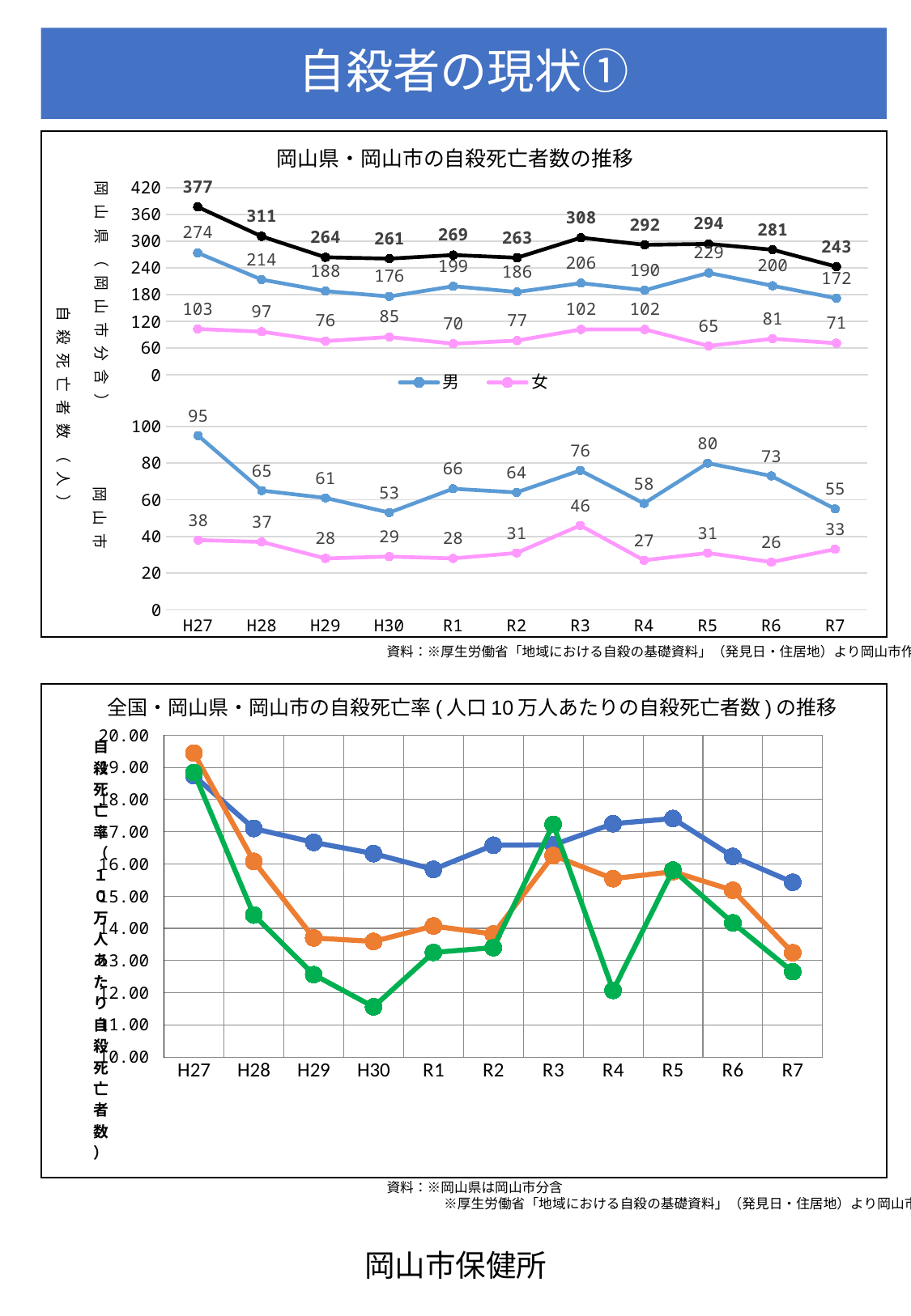

# 自殺者の現状①

岡山県・岡山市の自殺死亡者数の推移
岡山県（岡山市分含）

### Chart

| Category | 男 | 女 | 合計 |
|---|---|---|---|
| H27 | 274.0 | 103.0 | 377.0 |
| H28 | 214.0 | 97.0 | 311.0 |
| H29 | 188.0 | 76.0 | 264.0 |
| H30 | 176.0 | 85.0 | 261.0 |
| R1 | 199.0 | 70.0 | 269.0 |
| R2 | 186.0 | 77.0 | 263.0 |
| R3 | 206.0 | 102.0 | 308.0 |
| R4 | 190.0 | 102.0 | 292.0 |
| R5 | 229.0 | 65.0 | 294.0 |
| R6 | 200.0 | 81.0 | 281.0 |
| R7 | 172.0 | 71.0 | 243.0 |

### Chart

| Category | 男 | 女 |
|---|---|---|
| H27 | 95.0 | 38.0 |
| H28 | 65.0 | 37.0 |
| H29 | 61.0 | 28.0 |
| H30 | 53.0 | 29.0 |
| R1 | 66.0 | 28.0 |
| R2 | 64.0 | 31.0 |
| R3 | 76.0 | 46.0 |
| R4 | 58.0 | 27.0 |
| R5 | 80.0 | 31.0 |
| R6 | 73.0 | 26.0 |
| R7 | 55.0 | 33.0 |
自殺死亡者数（人）
岡山市
資料：※厚生労働省「地域における自殺の基礎資料」（発見日・住居地）より岡山市作成
全国・岡山県・岡山市の自殺死亡率(人口10万人あたりの自殺死亡者数)の推移

### Chart

| Category | 全国 | 岡山県 | 岡山市 |
|---|---|---|---|
| H27 | 18.74 | 19.44 | 18.84 |
| H28 | 17.1 | 16.08 | 14.41 |
| H29 | 16.67 | 13.7 | 12.56 |
| H30 | 16.32 | 13.59 | 11.56 |
| R1 | 15.83 | 14.07 | 13.25 |
| R2 | 16.58 | 13.82 | 13.4 |
| R3 | 16.59 | 16.26 | 17.23 |
| R4 | 17.25 | 15.54 | 12.07 |
| R5 | 17.41 | 15.76 | 15.81 |
| R6 | 16.23 | 15.18 | 14.17 |
| R7 | 15.43 | 13.24 | 12.65 |
岡山市
岡山県
資料：※岡山県は岡山市分含
　　　　 ※厚生労働省「地域における自殺の基礎資料」（発見日・住居地）より岡山市作成
全国
岡山市保健所